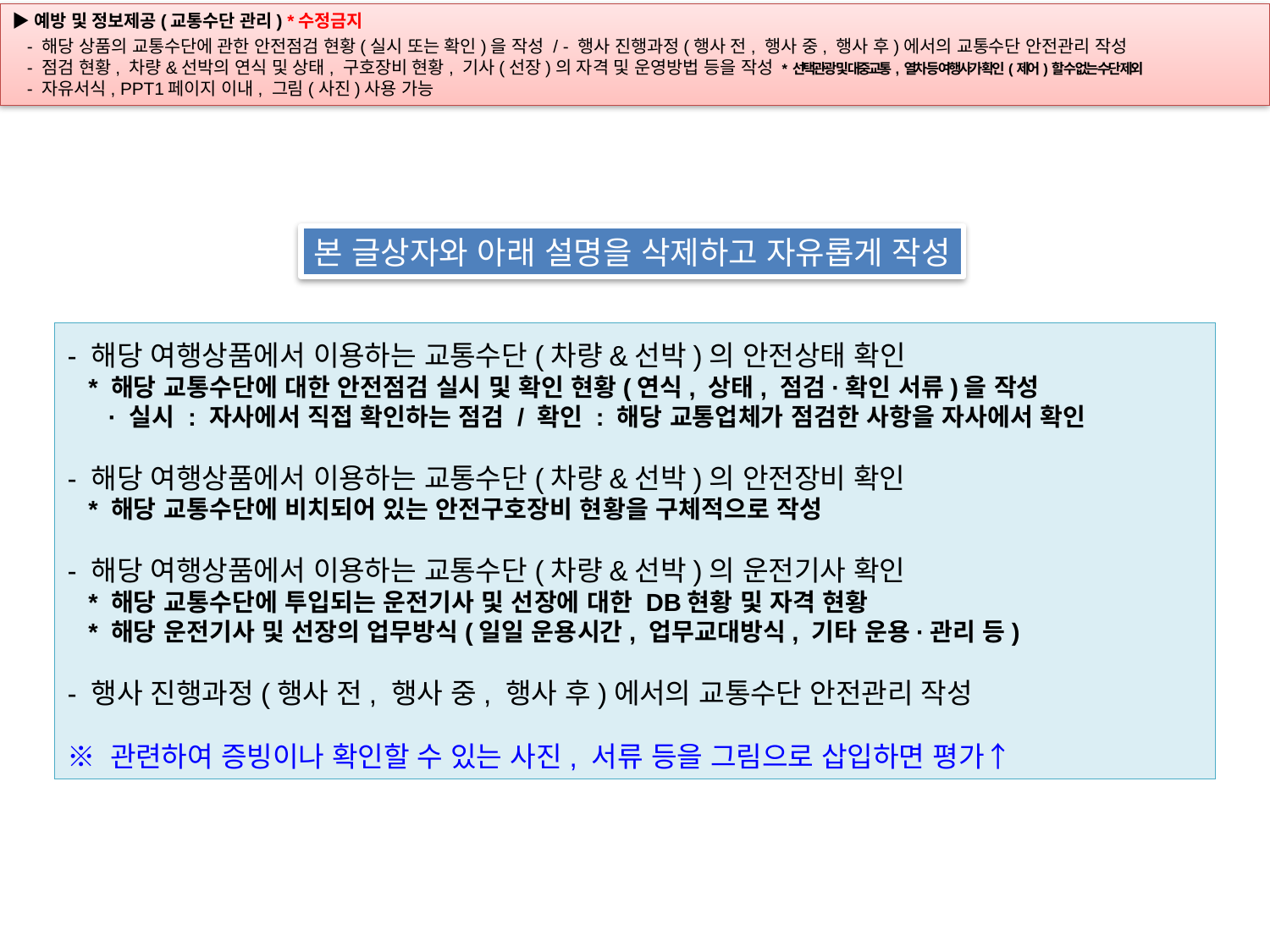

본 글상자와 아래 설명을 삭제하고 자유롭게 작성

- 해당 여행상품에서 이용하는 교통수단(차량&선박)의 안전상태 확인
   * 해당 교통수단에 대한 안전점검 실시 및 확인 현황(연식, 상태, 점검·확인 서류)을 작성
     · 실시 : 자사에서 직접 확인하는 점검 / 확인 : 해당 교통업체가 점검한 사항을 자사에서 확인

- 해당 여행상품에서 이용하는 교통수단(차량&선박)의 안전장비 확인
   * 해당 교통수단에 비치되어 있는 안전구호장비 현황을 구체적으로 작성

- 해당 여행상품에서 이용하는 교통수단(차량&선박)의 운전기사 확인
   * 해당 교통수단에 투입되는 운전기사 및 선장에 대한 DB현황 및 자격 현황
   * 해당 운전기사 및 선장의 업무방식(일일 운용시간, 업무교대방식, 기타 운용·관리 등)

- 행사 진행과정(행사 전, 행사 중, 행사 후)에서의 교통수단 안전관리 작성

※ 관련하여 증빙이나 확인할 수 있는 사진, 서류 등을 그림으로 삽입하면 평가↑